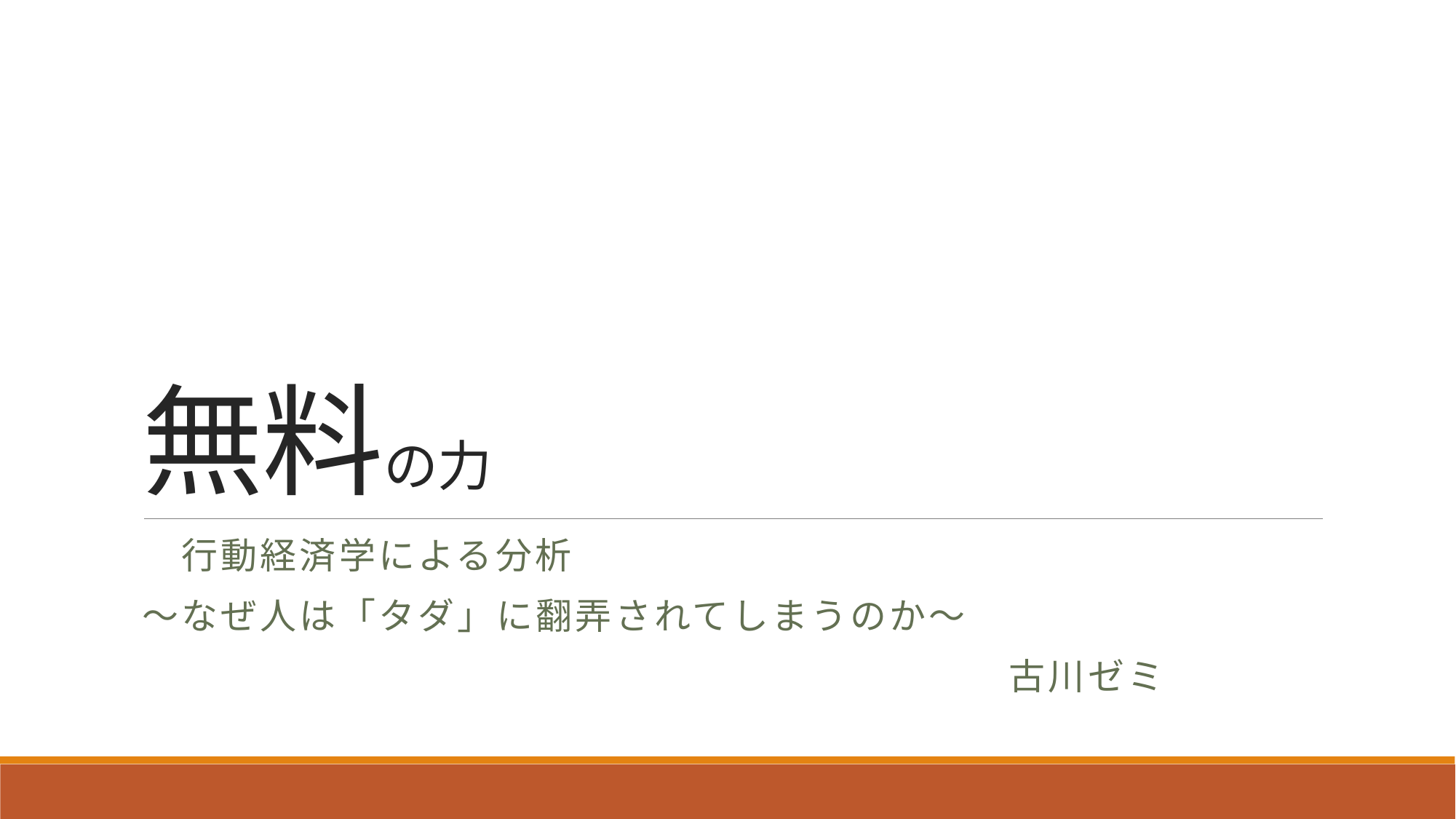

# 無料の力
　行動経済学による分析
～なぜ人は「タダ」に翻弄されてしまうのか～
　　　　　　　　　　　　　　　　　　　　　　古川ゼミ